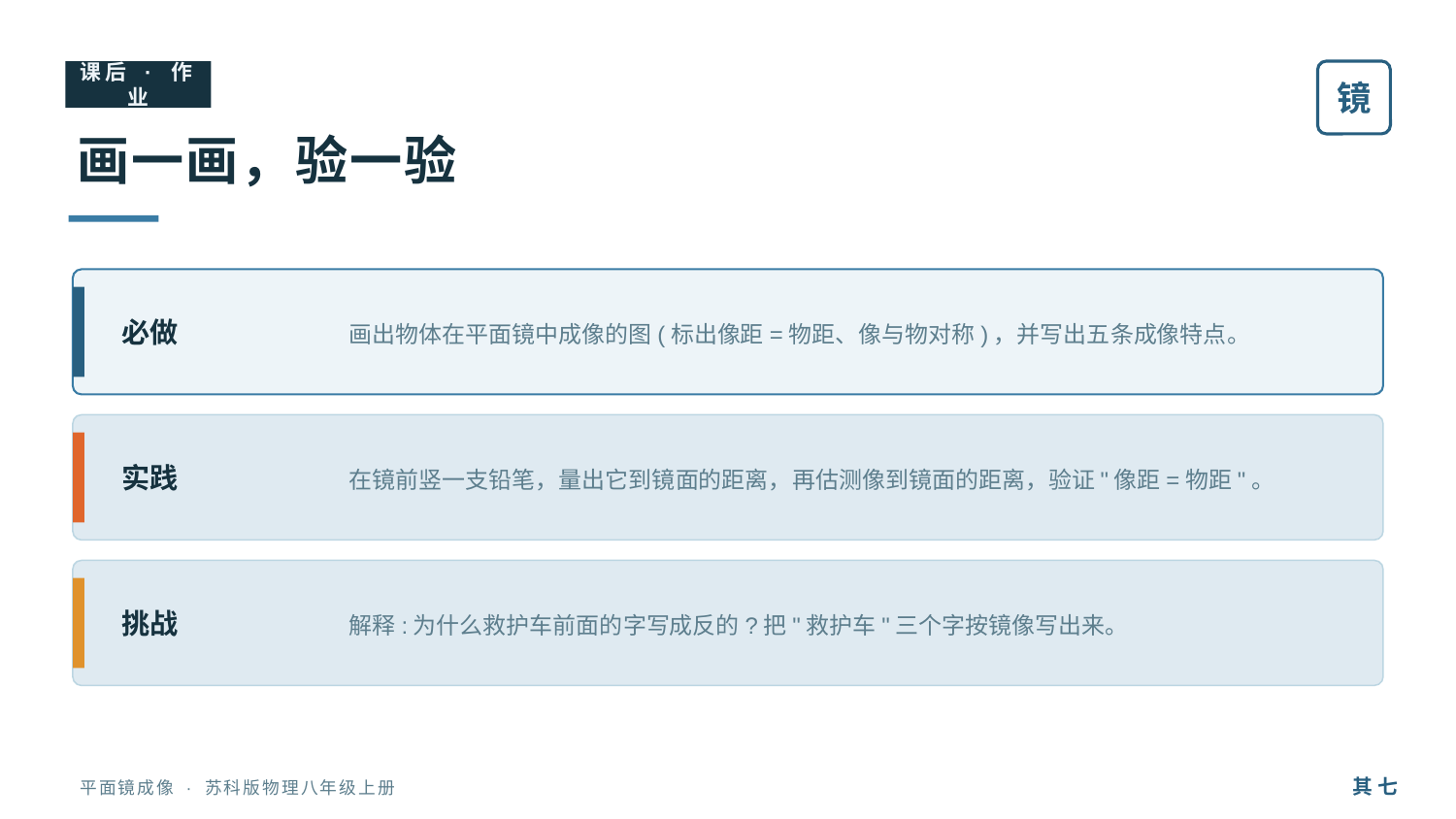

课后 · 作业
镜

画一画，验一验

画出物体在平面镜中成像的图(标出像距=物距、像与物对称)，并写出五条成像特点。
必做

在镜前竖一支铅笔，量出它到镜面的距离，再估测像到镜面的距离，验证"像距=物距"。
实践

解释:为什么救护车前面的字写成反的?把"救护车"三个字按镜像写出来。
挑战

其 七
平面镜成像 · 苏科版物理八年级上册